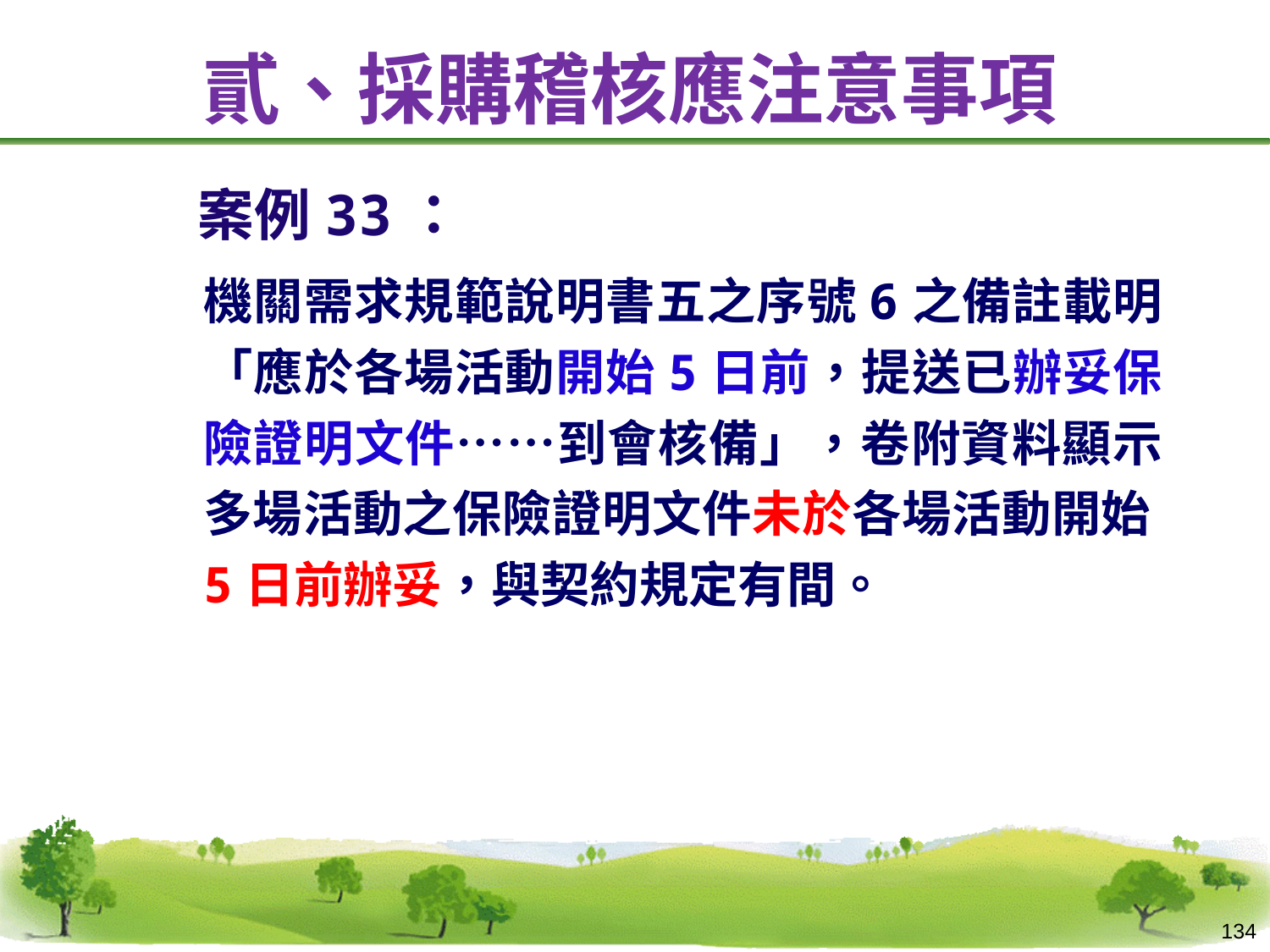

# 貳、採購稽核應注意事項
　案例33：
機關需求規範說明書五之序號6之備註載明「應於各場活動開始5日前，提送已辦妥保險證明文件……到會核備」，卷附資料顯示多場活動之保險證明文件未於各場活動開始5日前辦妥，與契約規定有間。
134